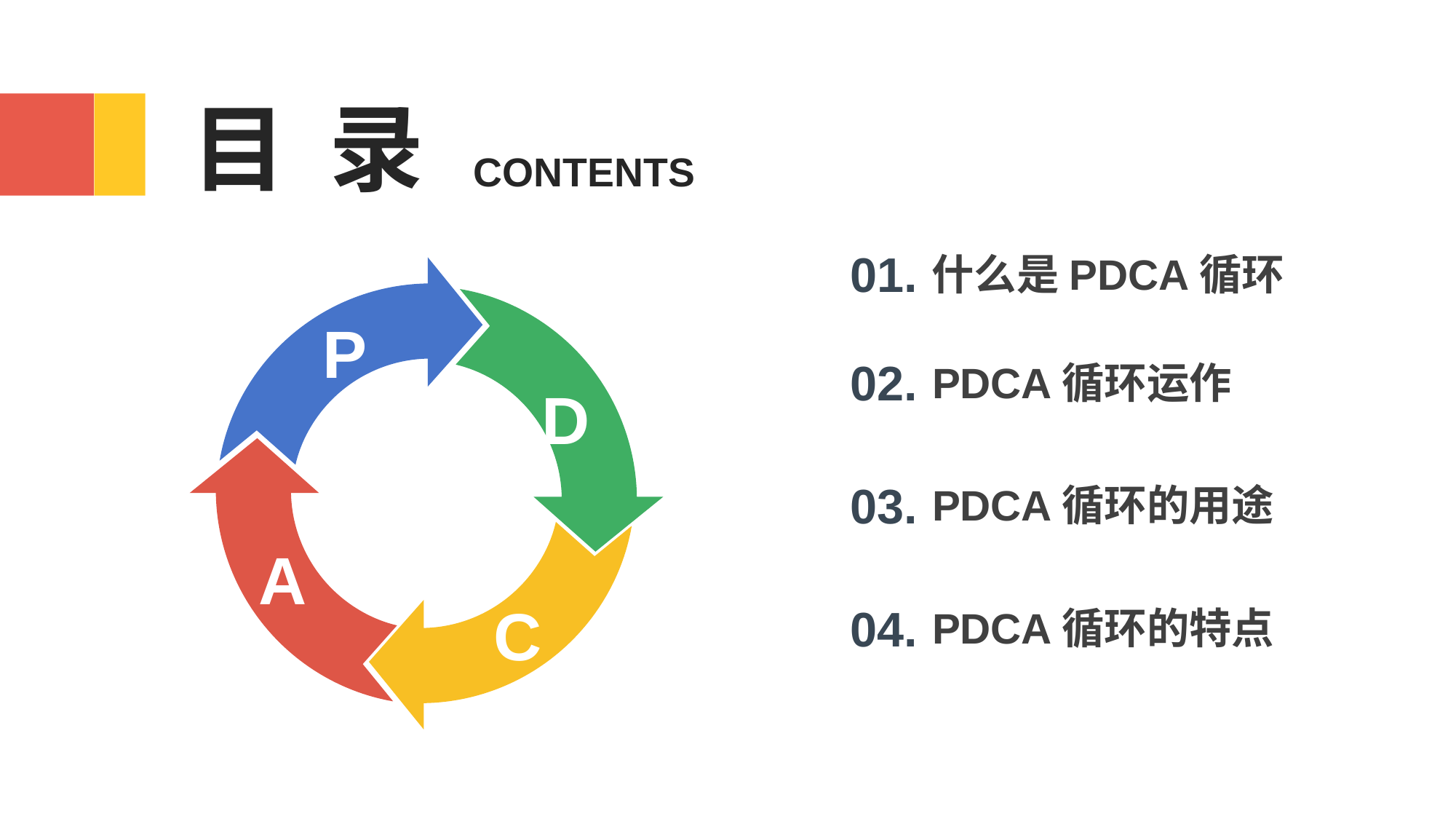

https://www.ypppt.com/
目  录

CONTENTS
01.
什么是PDCA循环
P
D
A
C
02.
PDCA循环运作
03.
PDCA循环的用途
04.
PDCA循环的特点